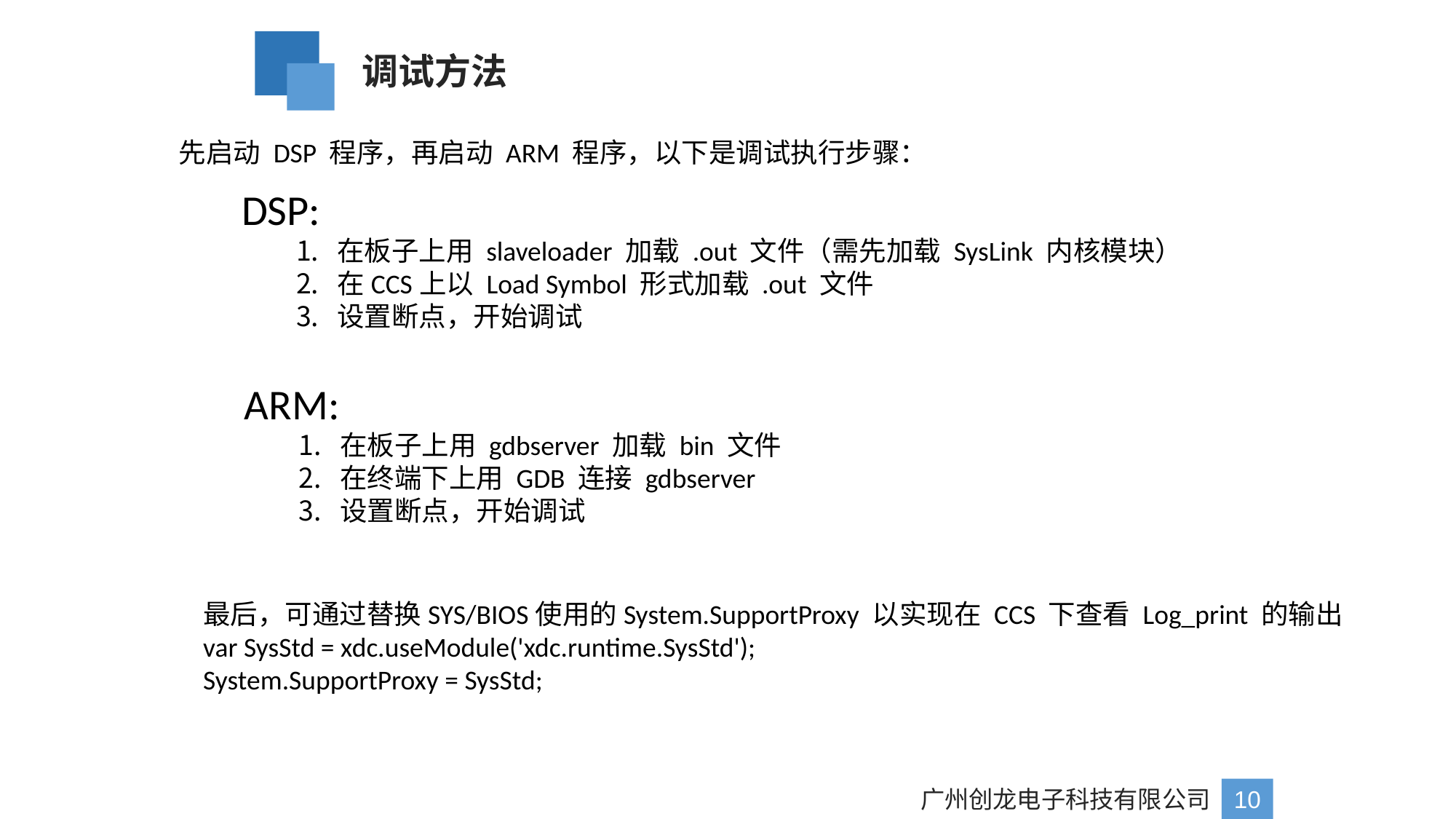

调试方法
先启动 DSP 程序，再启动 ARM 程序，以下是调试执行步骤：
DSP:
在板子上用 slaveloader 加载 .out 文件（需先加载 SysLink 内核模块）
在CCS上以 Load Symbol 形式加载 .out 文件
设置断点，开始调试
ARM:
在板子上用 gdbserver 加载 bin 文件
在终端下上用 GDB 连接 gdbserver
设置断点，开始调试
最后，可通过替换SYS/BIOS使用的System.SupportProxy 以实现在 CCS 下查看 Log_print 的输出
var SysStd = xdc.useModule('xdc.runtime.SysStd');
System.SupportProxy = SysStd;
广州创龙电子科技有限公司
10